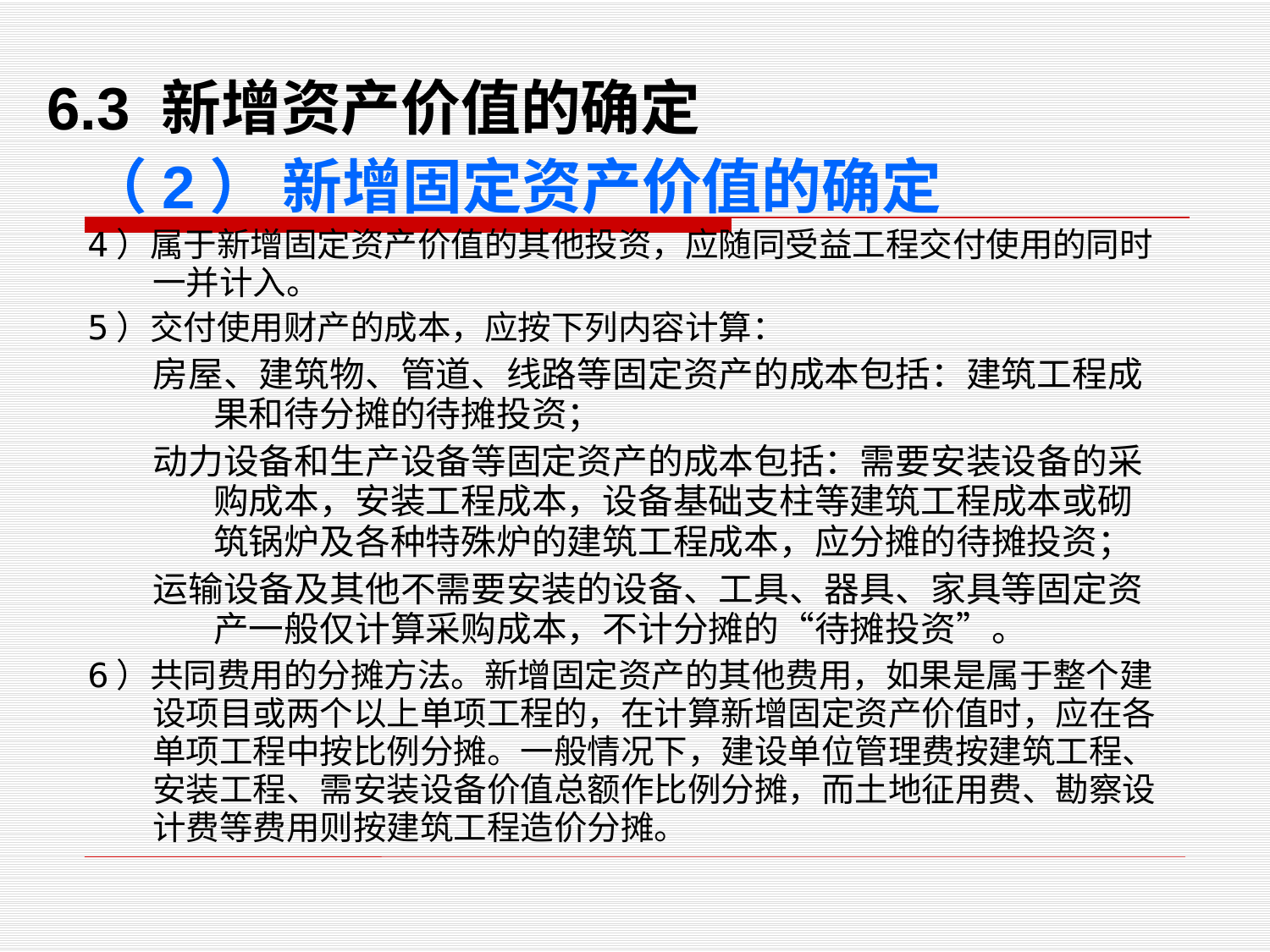

6.3 新增资产价值的确定
（2） 新增固定资产价值的确定
4）属于新增固定资产价值的其他投资，应随同受益工程交付使用的同时一并计入。
5）交付使用财产的成本，应按下列内容计算：
房屋、建筑物、管道、线路等固定资产的成本包括：建筑工程成果和待分摊的待摊投资；
动力设备和生产设备等固定资产的成本包括：需要安装设备的采购成本，安装工程成本，设备基础支柱等建筑工程成本或砌筑锅炉及各种特殊炉的建筑工程成本，应分摊的待摊投资；
运输设备及其他不需要安装的设备、工具、器具、家具等固定资产一般仅计算采购成本，不计分摊的“待摊投资”。
6）共同费用的分摊方法。新增固定资产的其他费用，如果是属于整个建设项目或两个以上单项工程的，在计算新增固定资产价值时，应在各单项工程中按比例分摊。一般情况下，建设单位管理费按建筑工程、安装工程、需安装设备价值总额作比例分摊，而土地征用费、勘察设计费等费用则按建筑工程造价分摊。